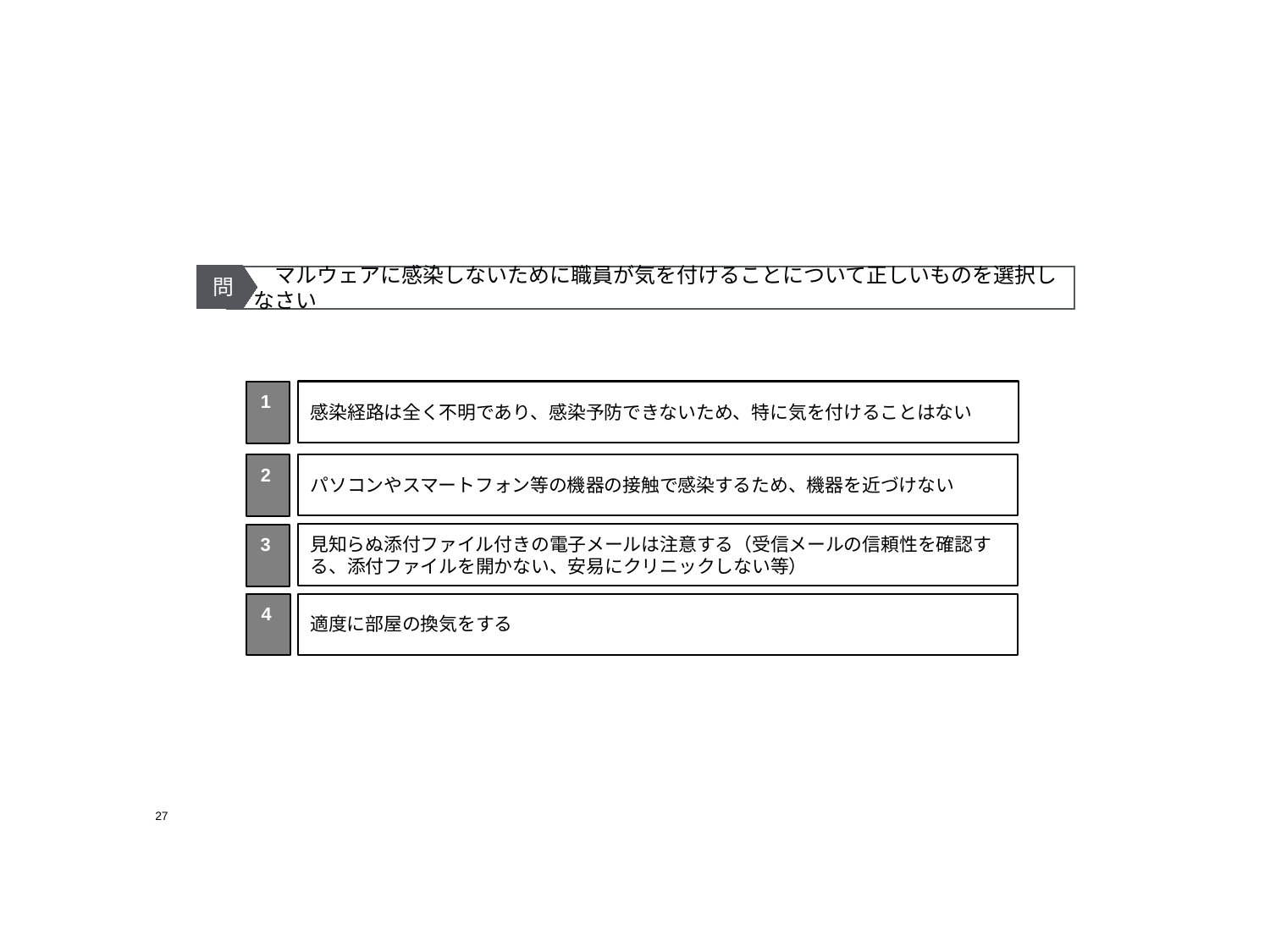

問
　マルウェアに感染しないために職員が気を付けることについて正しいものを選択しなさい
感染経路は全く不明であり、感染予防できないため、特に気を付けることはない
1
パソコンやスマートフォン等の機器の接触で感染するため、機器を近づけない
2
見知らぬ添付ファイル付きの電子メールは注意する（受信メールの信頼性を確認する、添付ファイルを開かない、安易にクリニックしない等）
3
4
適度に部屋の換気をする
27